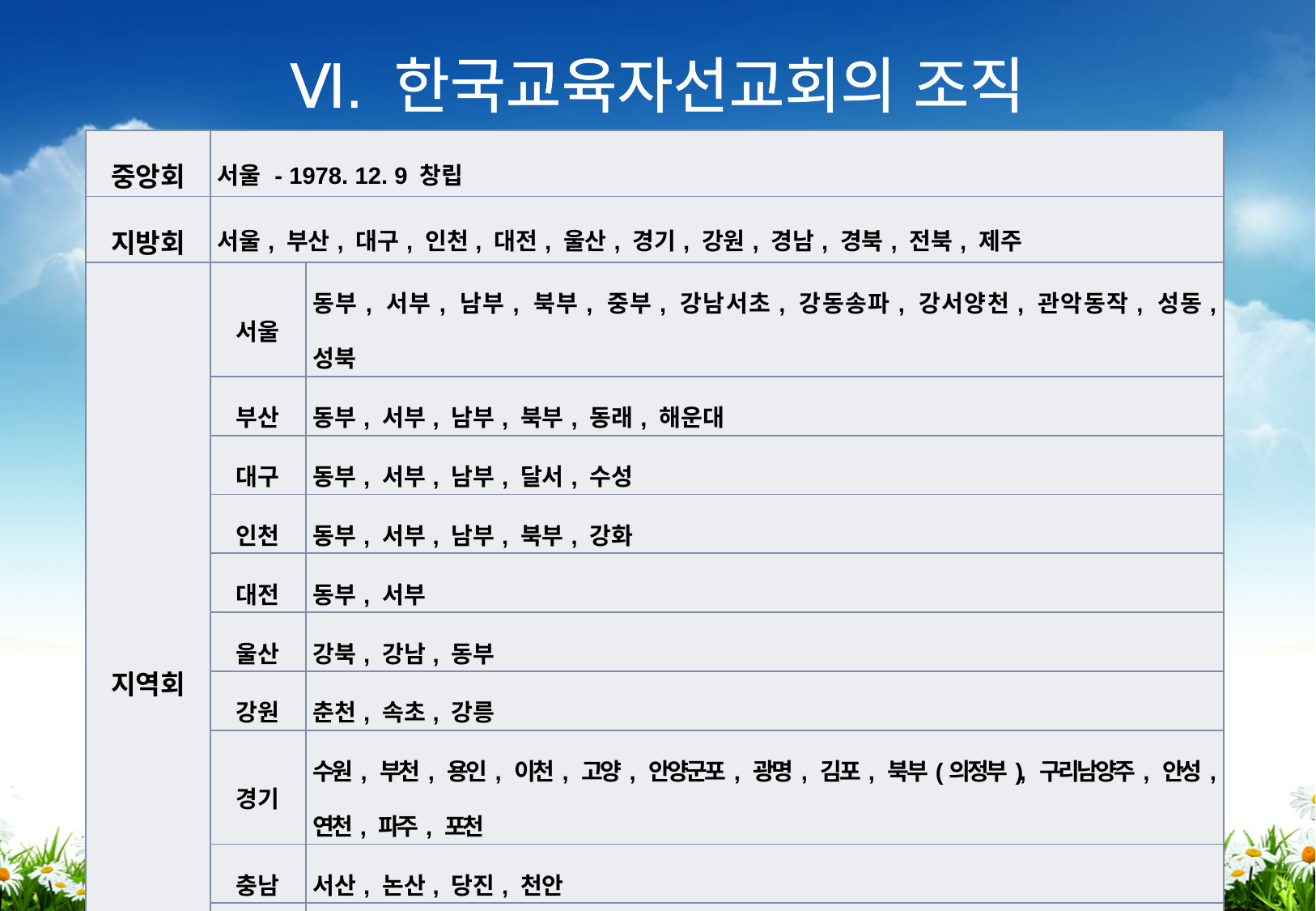

# Ⅵ. 한국교육자선교회의 조직
| 중앙회 | 서울 - 1978. 12. 9 창립 |  |
| --- | --- | --- |
| 지방회 | 서울, 부산, 대구, 인천, 대전, 울산, 경기, 강원, 경남, 경북, 전북, 제주 |  |
| 지역회 | 서울 | 동부, 서부, 남부, 북부, 중부, 강남서초, 강동송파, 강서양천, 관악동작, 성동, 성북 |
|  | 부산 | 동부, 서부, 남부, 북부, 동래, 해운대 |
|  | 대구 | 동부, 서부, 남부, 달서, 수성 |
|  | 인천 | 동부, 서부, 남부, 북부, 강화 |
|  | 대전 | 동부, 서부 |
|  | 울산 | 강북, 강남, 동부 |
|  | 강원 | 춘천, 속초, 강릉 |
|  | 경기 | 수원, 부천, 용인, 이천, 고양, 안양군포, 광명, 김포, 북부(의정부), 구리남양주, 안성, 연천, 파주, 포천 |
|  | 충남 | 서산, 논산, 당진, 천안 |
|  | 경북 | 포항, 경주, 안동, 영주, 김천 |
|  | 경남 | 마산, 창원, 김해, 진해, 고성 |
|  | 제주 | 초등, 중등, 고등, 대학 |
| 특별모임 | 세운모임, 원로모임, 기독교사모임 |  |